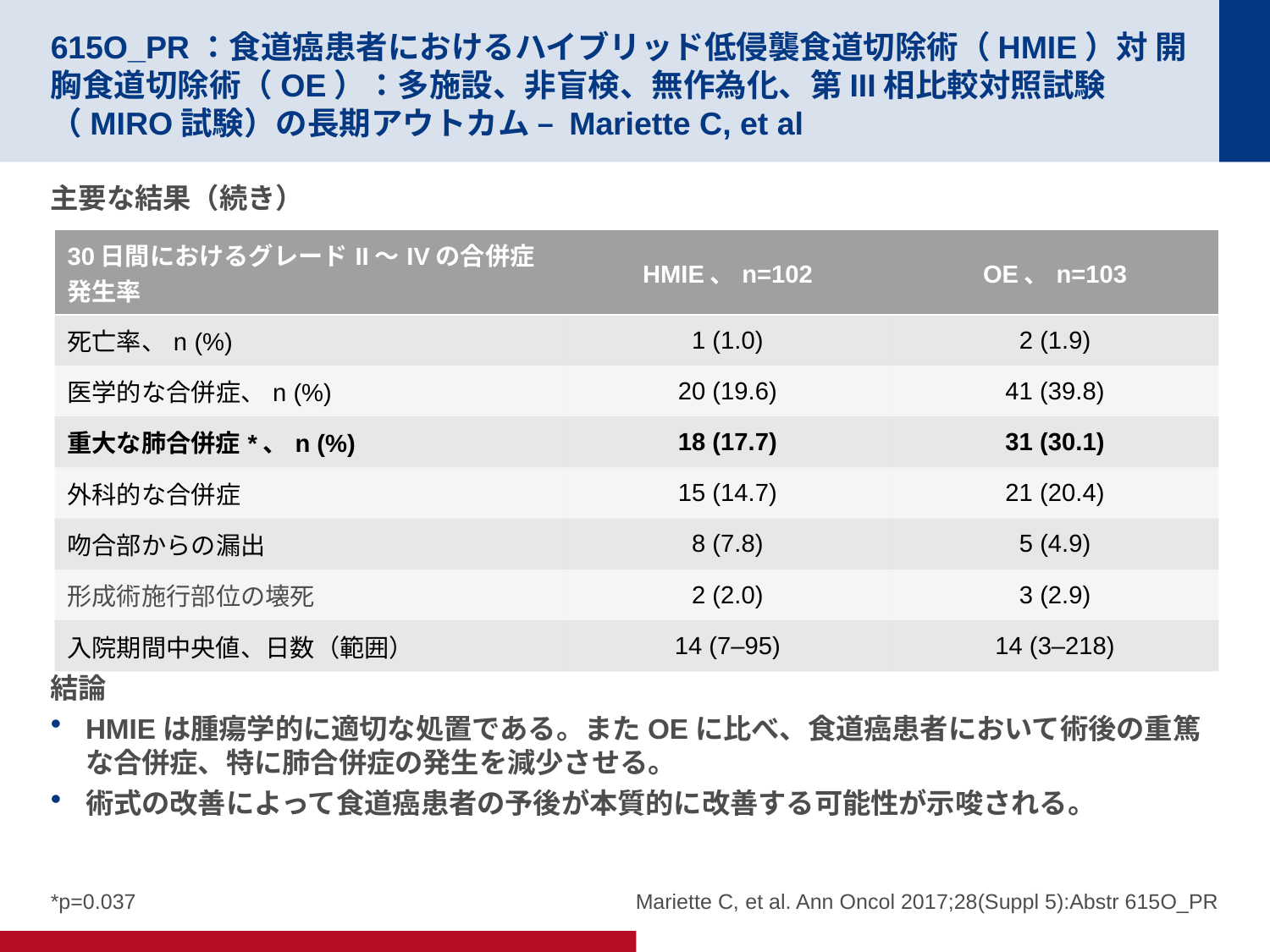

# 615O_PR：食道癌患者におけるハイブリッド低侵襲食道切除術（HMIE）対 開胸食道切除術（OE）：多施設、非盲検、無作為化、第III相比較対照試験（MIRO試験）の長期アウトカム – Mariette C, et al
主要な結果（続き）

結論
HMIEは腫瘍学的に適切な処置である。またOEに比べ、食道癌患者において術後の重篤な合併症、特に肺合併症の発生を減少させる。
術式の改善によって食道癌患者の予後が本質的に改善する可能性が示唆される。

| 30日間におけるグレードII～IVの合併症発生率 | HMIE、n=102 | OE、n=103 |
| --- | --- | --- |
| 死亡率、n (%) | 1 (1.0) | 2 (1.9) |
| 医学的な合併症、n (%) | 20 (19.6) | 41 (39.8) |
| 重大な肺合併症\*、n (%) | 18 (17.7) | 31 (30.1) |
| 外科的な合併症 | 15 (14.7) | 21 (20.4) |
| 吻合部からの漏出 | 8 (7.8) | 5 (4.9) |
| 形成術施行部位の壊死 | 2 (2.0) | 3 (2.9) |
| 入院期間中央値、日数（範囲） | 14 (7–95) | 14 (3–218) |
*p=0.037
Mariette C, et al. Ann Oncol 2017;28(Suppl 5):Abstr 615O_PR